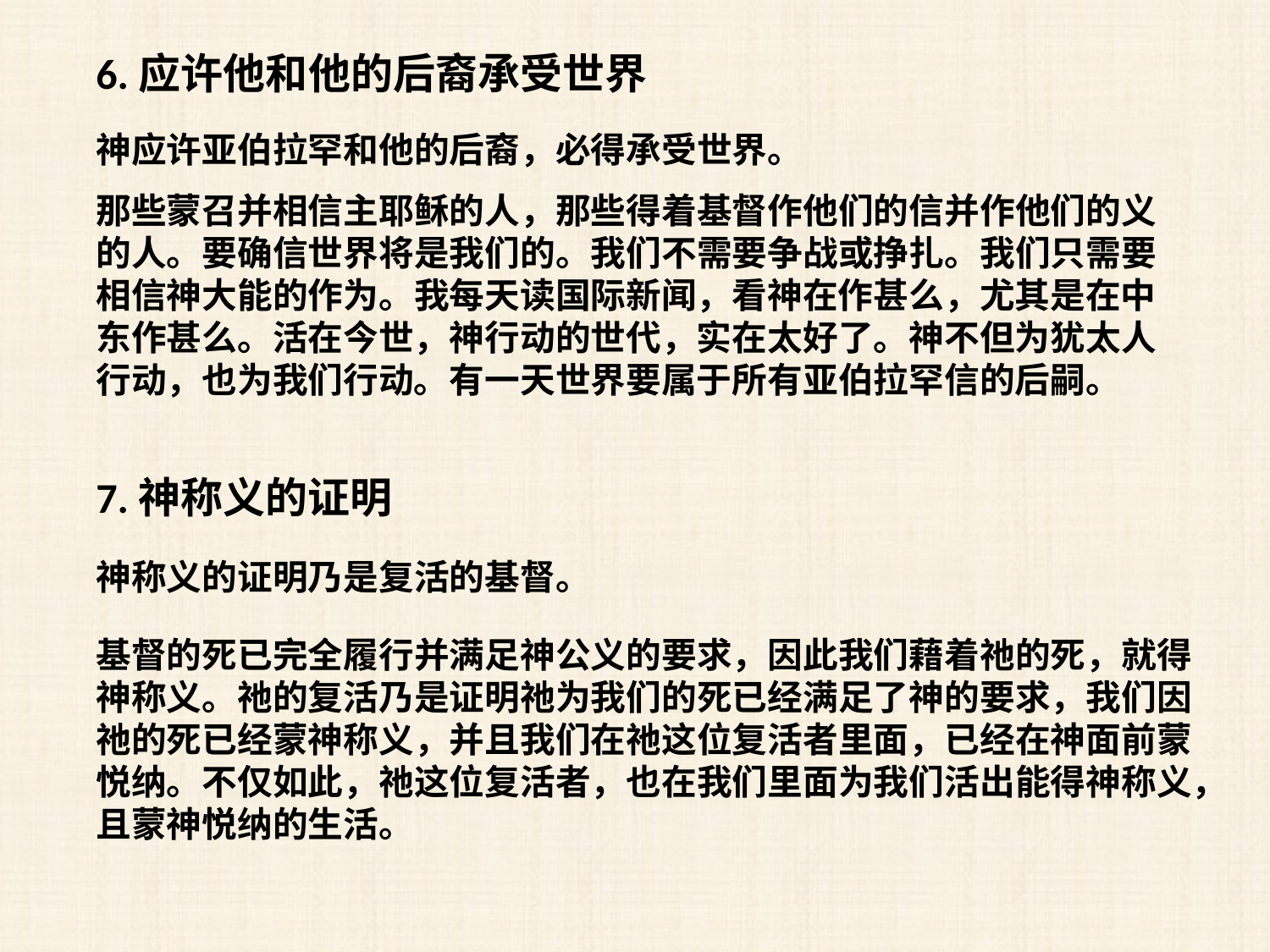

6.应许他和他的后裔承受世界
神应许亚伯拉罕和他的后裔，必得承受世界。
那些蒙召并相信主耶稣的人，那些得着基督作他们的信并作他们的义的人。要确信世界将是我们的。我们不需要争战或挣扎。我们只需要相信神大能的作为。我每天读国际新闻，看神在作甚么，尤其是在中东作甚么。活在今世，神行动的世代，实在太好了。神不但为犹太人行动，也为我们行动。有一天世界要属于所有亚伯拉罕信的后嗣。
7.神称义的证明
神称义的证明乃是复活的基督。
基督的死已完全履行并满足神公义的要求，因此我们藉着祂的死，就得神称义。祂的复活乃是证明祂为我们的死已经满足了神的要求，我们因祂的死已经蒙神称义，并且我们在祂这位复活者里面，已经在神面前蒙悦纳。不仅如此，祂这位复活者，也在我们里面为我们活出能得神称义，且蒙神悦纳的生活。